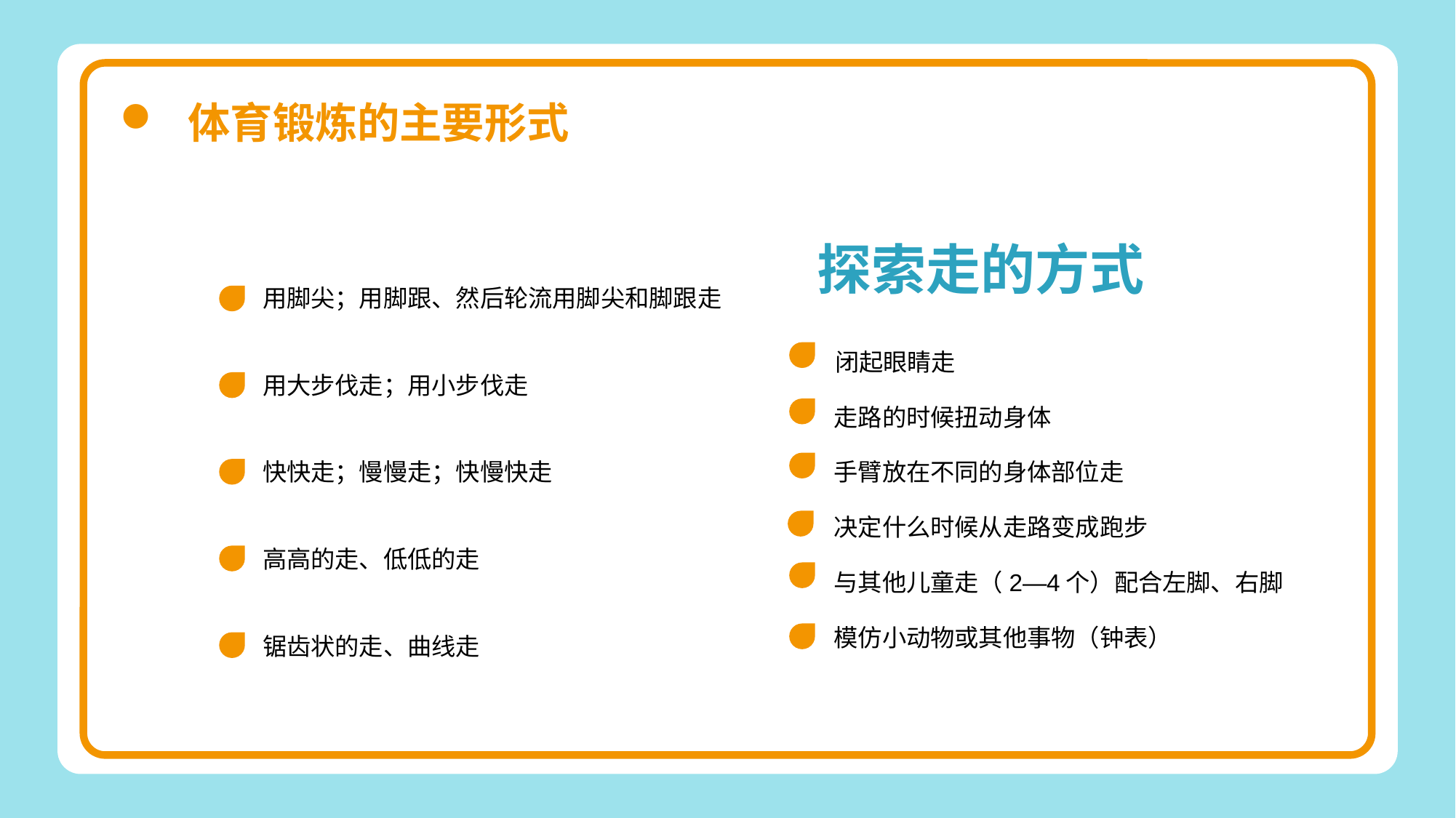

探索走的方式
用脚尖；用脚跟、然后轮流用脚尖和脚跟走

用大步伐走；用小步伐走

快快走；慢慢走；快慢快走

高高的走、低低的走

锯齿状的走、曲线走

闭起眼睛走

走路的时候扭动身体
手臂放在不同的身体部位走
决定什么时候从走路变成跑步
与其他儿童走（2—4个）配合左脚、右脚
模仿小动物或其他事物（钟表）